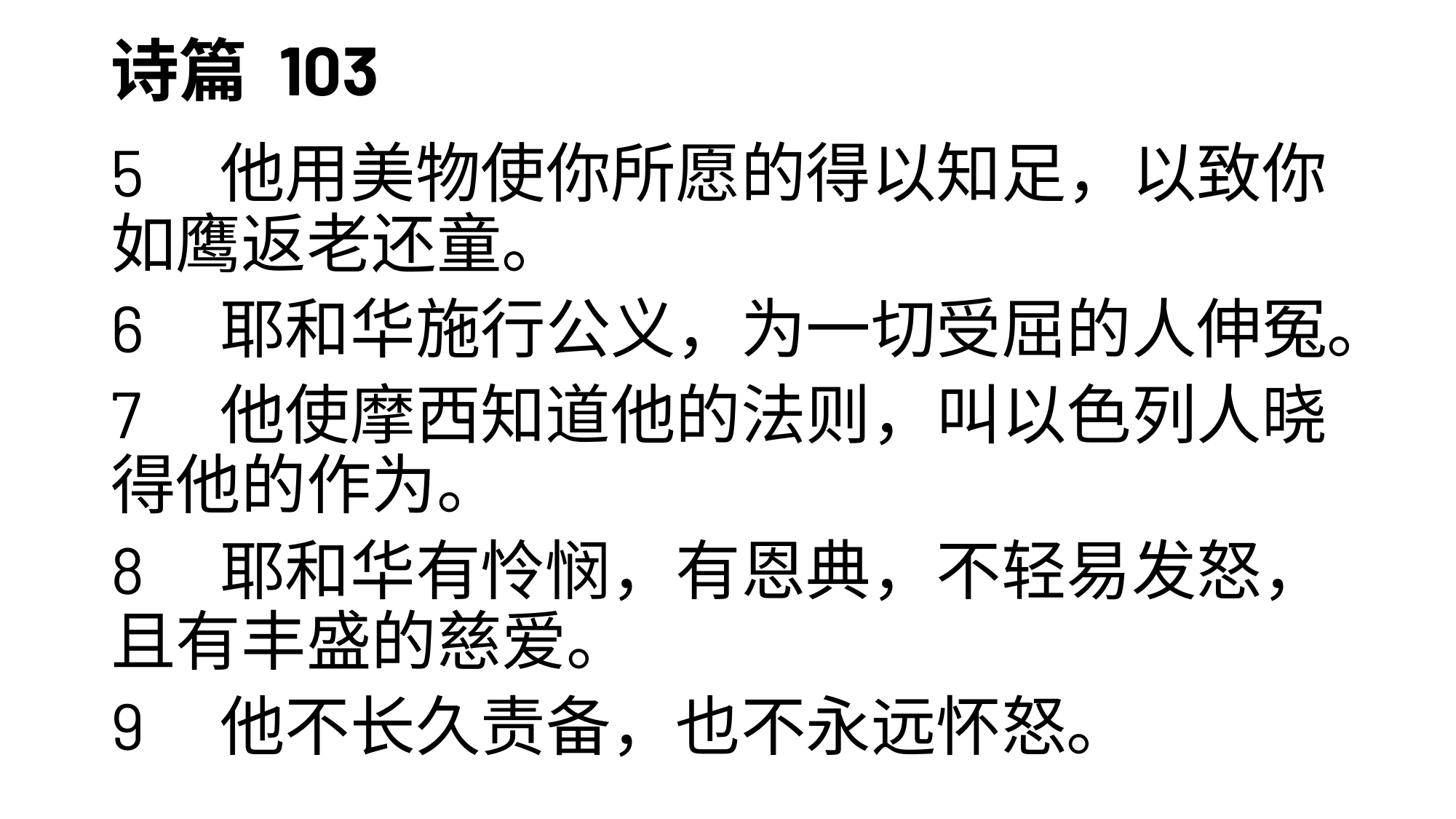

# 诗篇 103
5	他用美物使你所愿的得以知足，以致你如鹰返老还童。
6	耶和华施行公义，为一切受屈的人伸冤。
7	他使摩西知道他的法则，叫以色列人晓得他的作为。
8	耶和华有怜悯，有恩典，不轻易发怒，且有丰盛的慈爱。
9	他不长久责备，也不永远怀怒。